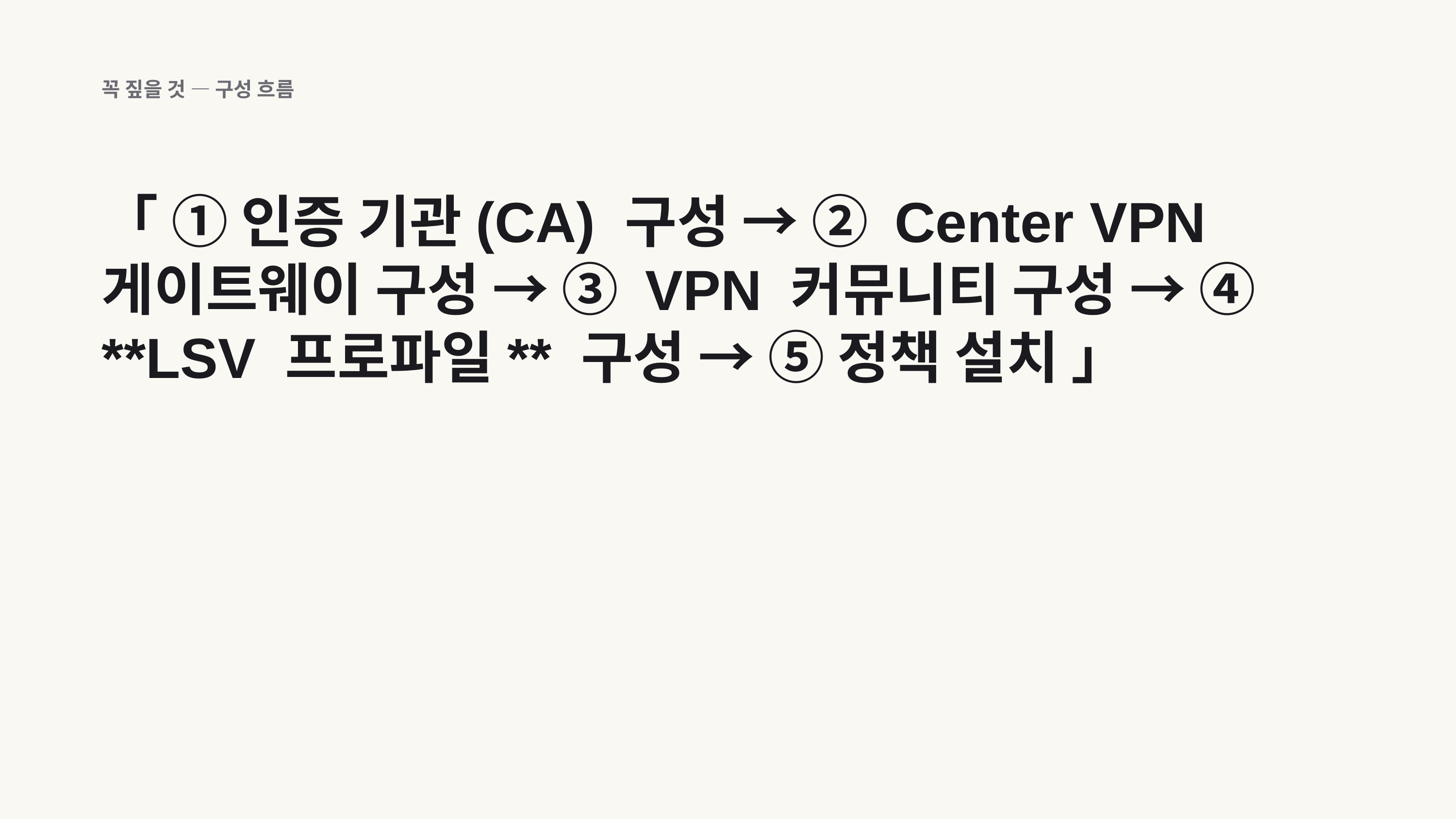

꼭 짚을 것 — 구성 흐름
「 ① 인증 기관(CA) 구성 → ② Center VPN 게이트웨이 구성 → ③ VPN 커뮤니티 구성 → ④ **LSV 프로파일** 구성 → ⑤ 정책 설치 」